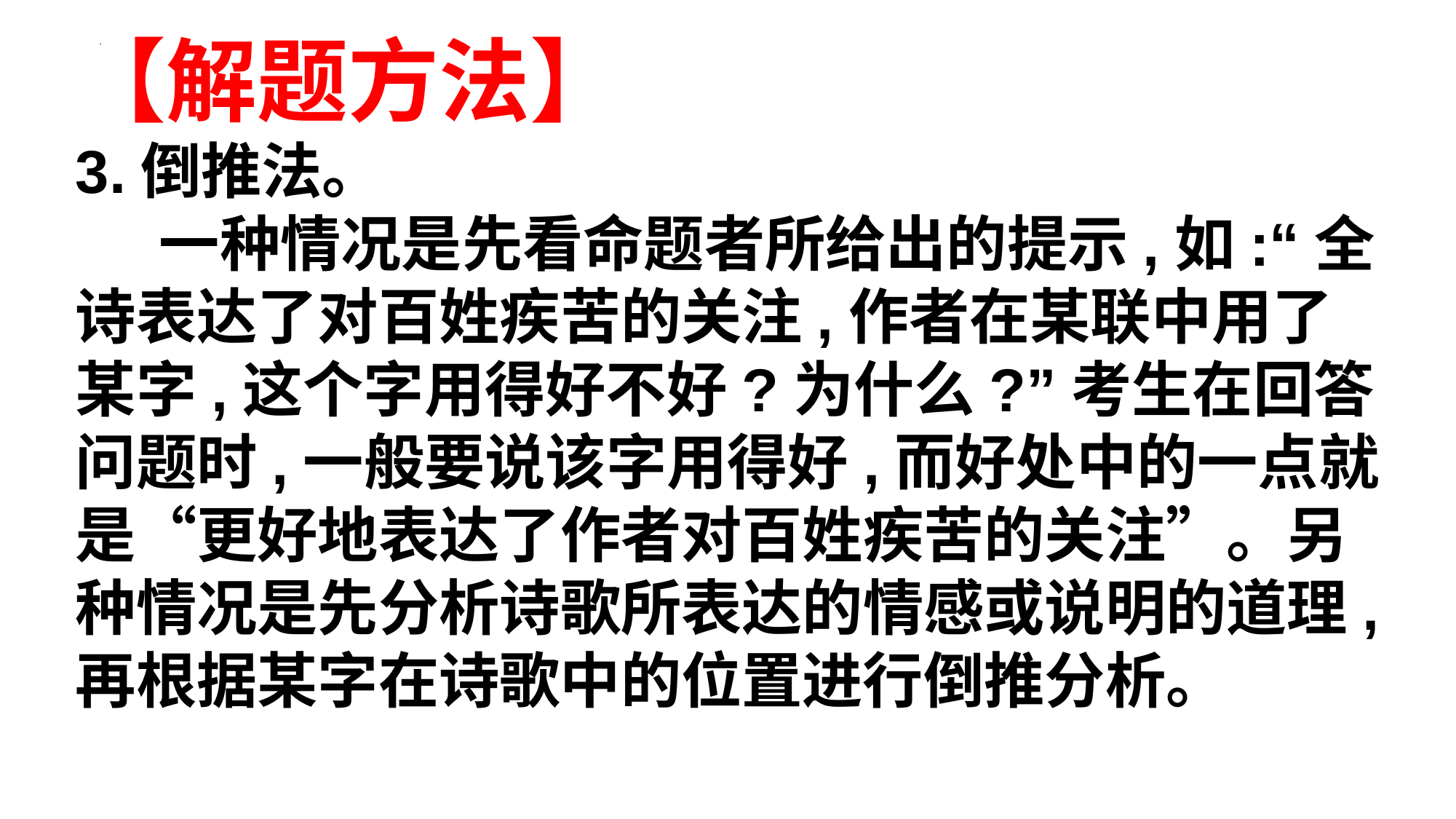

【解题方法】
3.倒推法。
     一种情况是先看命题者所给出的提示,如:“全诗表达了对百姓疾苦的关注,作者在某联中用了某字,这个字用得好不好?为什么?”考生在回答问题时,一般要说该字用得好,而好处中的一点就是“更好地表达了作者对百姓疾苦的关注”。另
种情况是先分析诗歌所表达的情感或说明的道理,再根据某字在诗歌中的位置进行倒推分析。